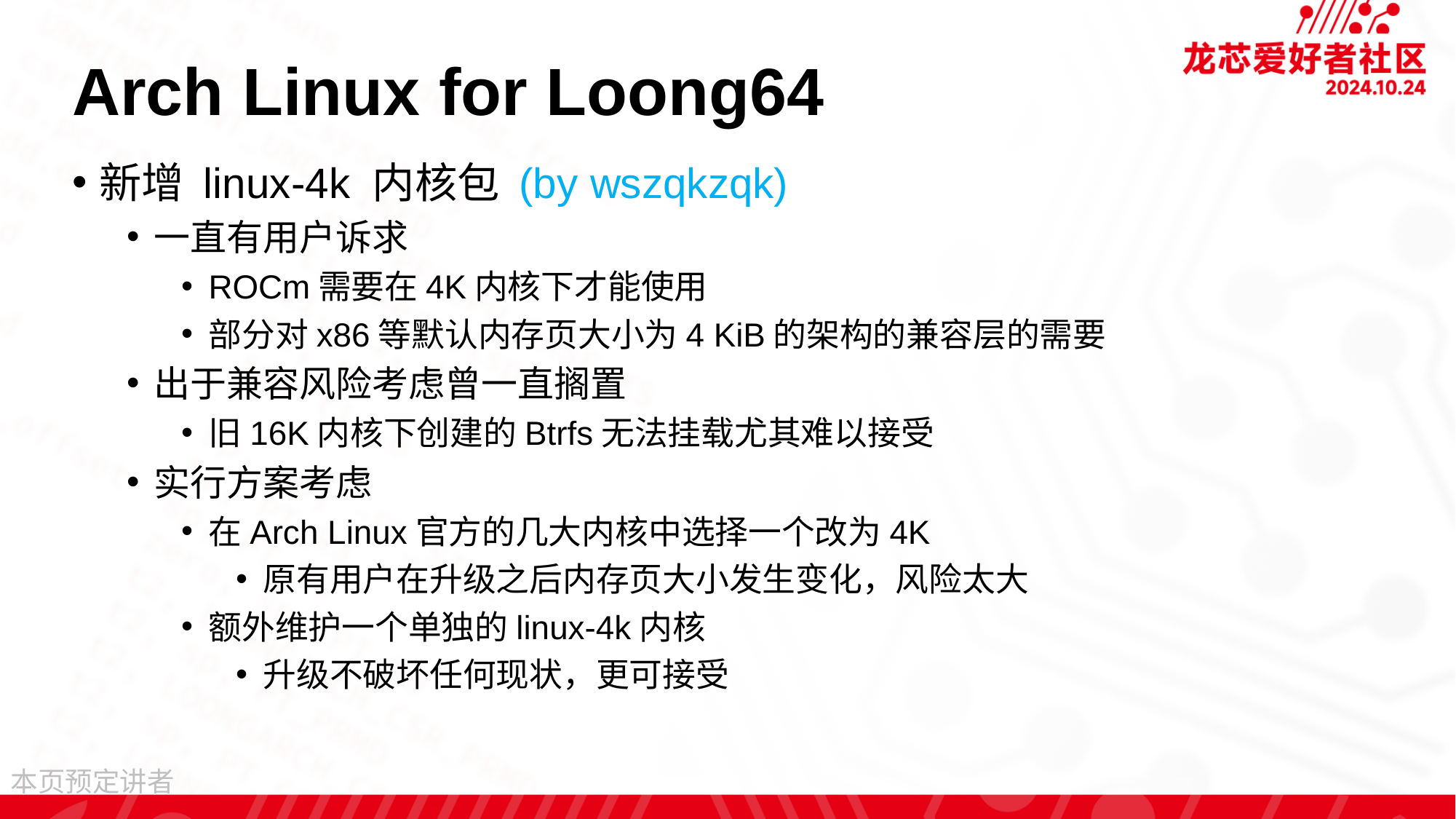

# Arch Linux for Loong64
新增 linux-4k 内核包 (by wszqkzqk)
一直有用户诉求
ROCm需要在4K内核下才能使用
部分对x86等默认内存页大小为4 KiB的架构的兼容层的需要
出于兼容风险考虑曾一直搁置
旧16K内核下创建的Btrfs无法挂载尤其难以接受
实行方案考虑
在Arch Linux官方的几大内核中选择一个改为4K
原有用户在升级之后内存页大小发生变化，风险太大
额外维护一个单独的linux-4k内核
升级不破坏任何现状，更可接受